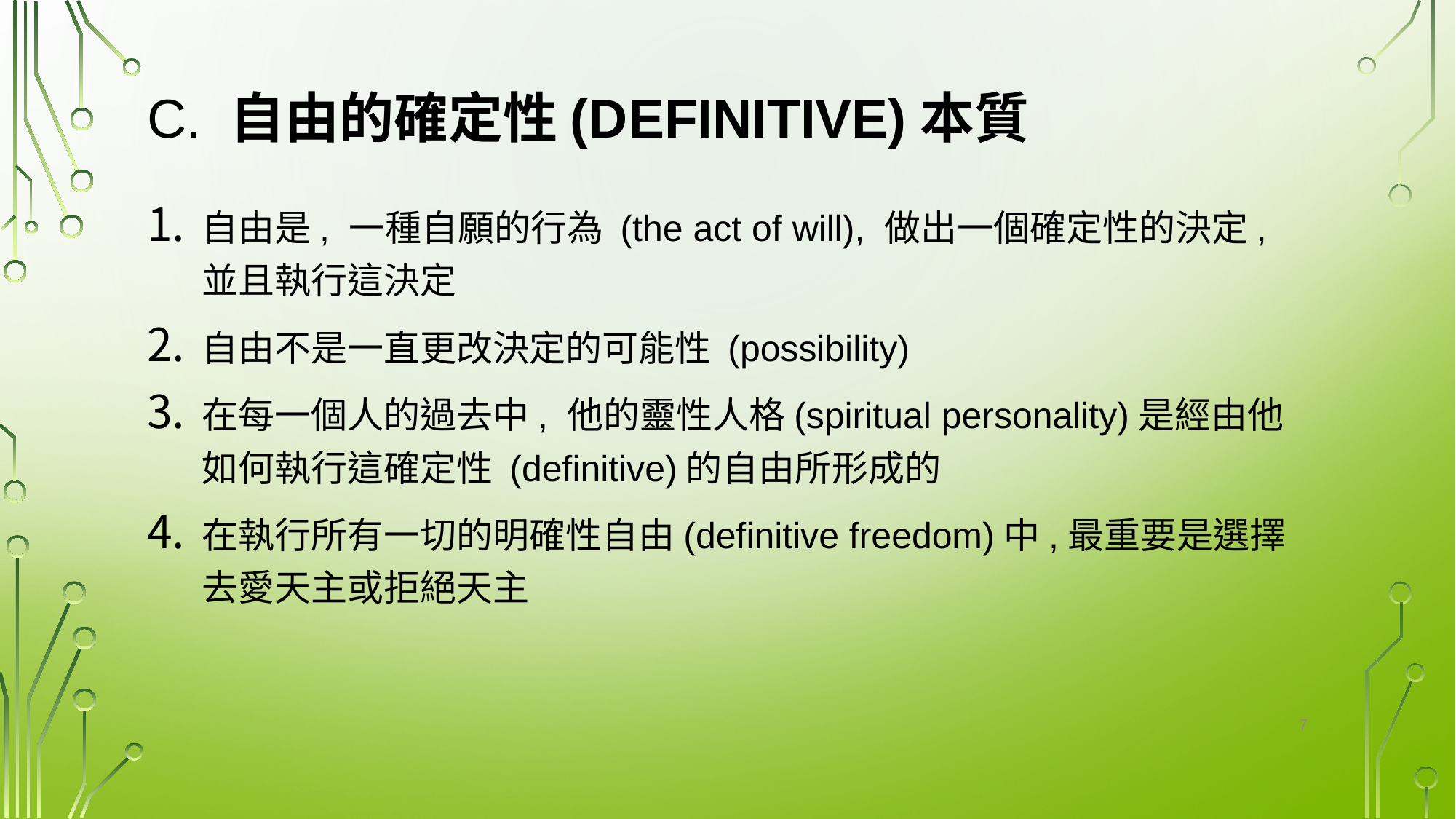

# C. 自由的確定性(definitive)本質
自由是, 一種自願的行為 (the act of will), 做出一個確定性的決定, 並且執行這決定
自由不是一直更改決定的可能性 (possibility)
在每一個人的過去中, 他的靈性人格(spiritual personality)是經由他如何執行這確定性 (definitive)的自由所形成的
在執行所有一切的明確性自由(definitive freedom)中,最重要是選擇去愛天主或拒絕天主
7